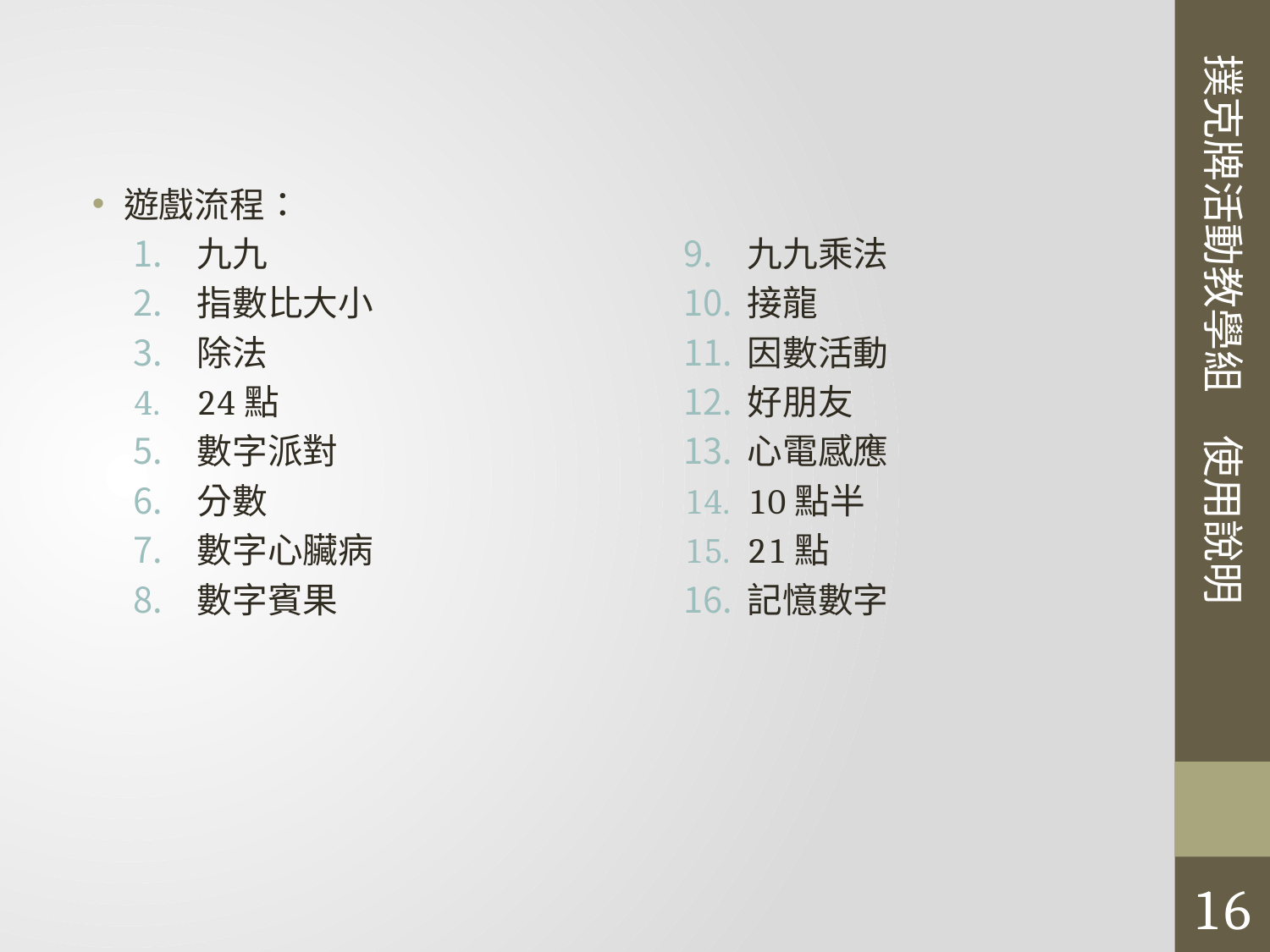

撲克牌活動教學組　使用說明

九九乘法
接龍
因數活動
好朋友
心電感應
10點半
21點
記憶數字
遊戲流程：
九九
指數比大小
除法
24點
數字派對
分數
數字心臟病
數字賓果
16